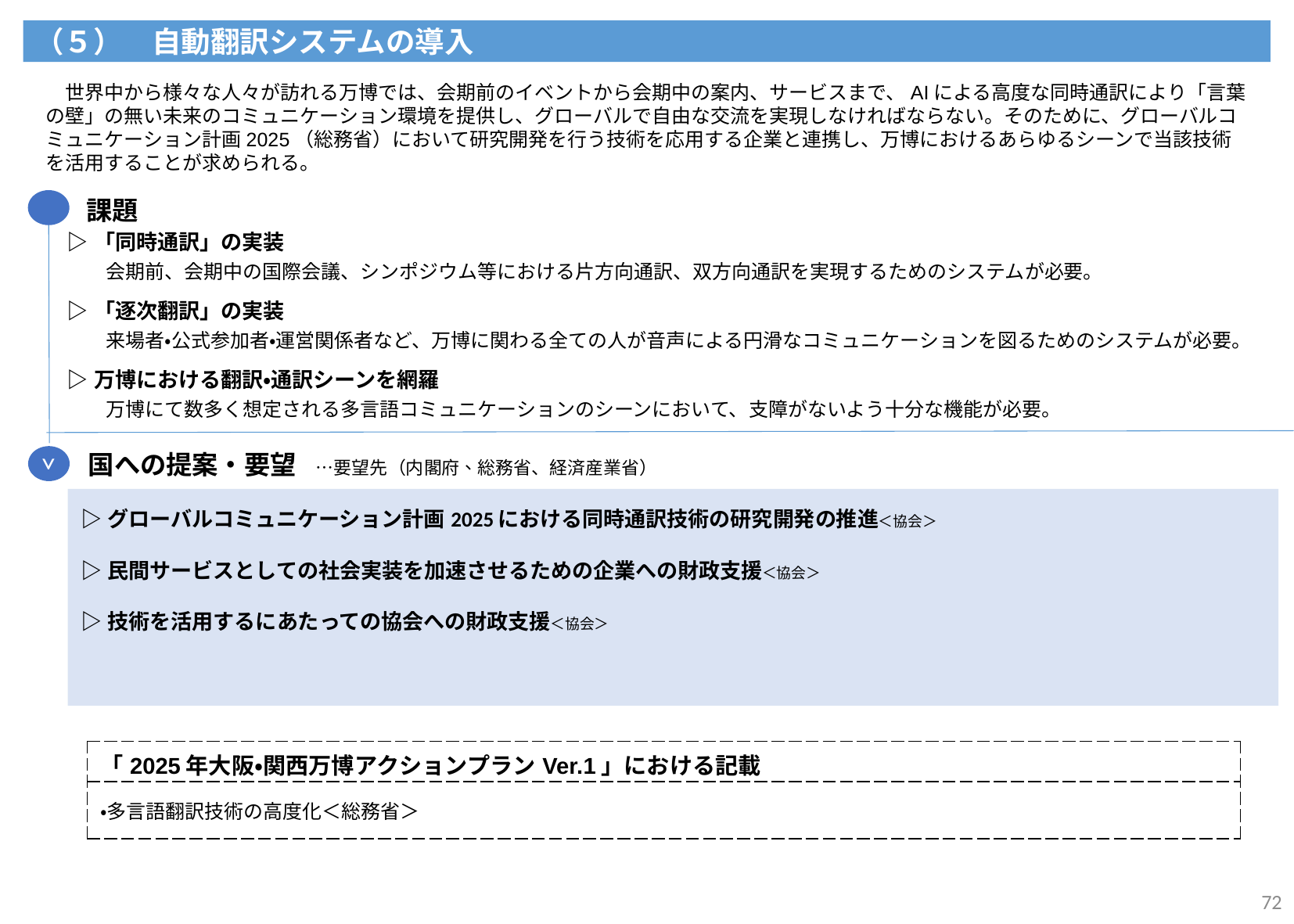

（５）　自動翻訳システムの導入
　世界中から様々な人々が訪れる万博では、会期前のイベントから会期中の案内、サービスまで、AIによる高度な同時通訳により「言葉の壁」の無い未来のコミュニケーション環境を提供し、グローバルで自由な交流を実現しなければならない。そのために、グローバルコミュニケーション計画2025（総務省）において研究開発を行う技術を応用する企業と連携し、万博におけるあらゆるシーンで当該技術を活用することが求められる。
課題

| ▷「同時通訳」の実装 　　会期前、会期中の国際会議、シンポジウム等における片方向通訳、双方向通訳を実現するためのシステムが必要。 ▷「逐次翻訳」の実装 　　来場者・公式参加者・運営関係者など、万博に関わる全ての人が音声による円滑なコミュニケーションを図るためのシステムが必要。 ▷万博における翻訳・通訳シーンを網羅 　　万博にて数多く想定される多言語コミュニケーションのシーンにおいて、支障がないよう十分な機能が必要。 |
| --- |
>
国への提案・要望　…要望先（内閣府、総務省、経済産業省）

| ▷グローバルコミュニケーション計画2025における同時通訳技術の研究開発の推進＜協会＞ ▷民間サービスとしての社会実装を加速させるための企業への財政支援＜協会＞ ▷技術を活用するにあたっての協会への財政支援＜協会＞ |
| --- |
| 「2025年大阪・関西万博アクションプランVer.1」における記載 |
| --- |
| ・多言語翻訳技術の高度化＜総務省＞ |

72